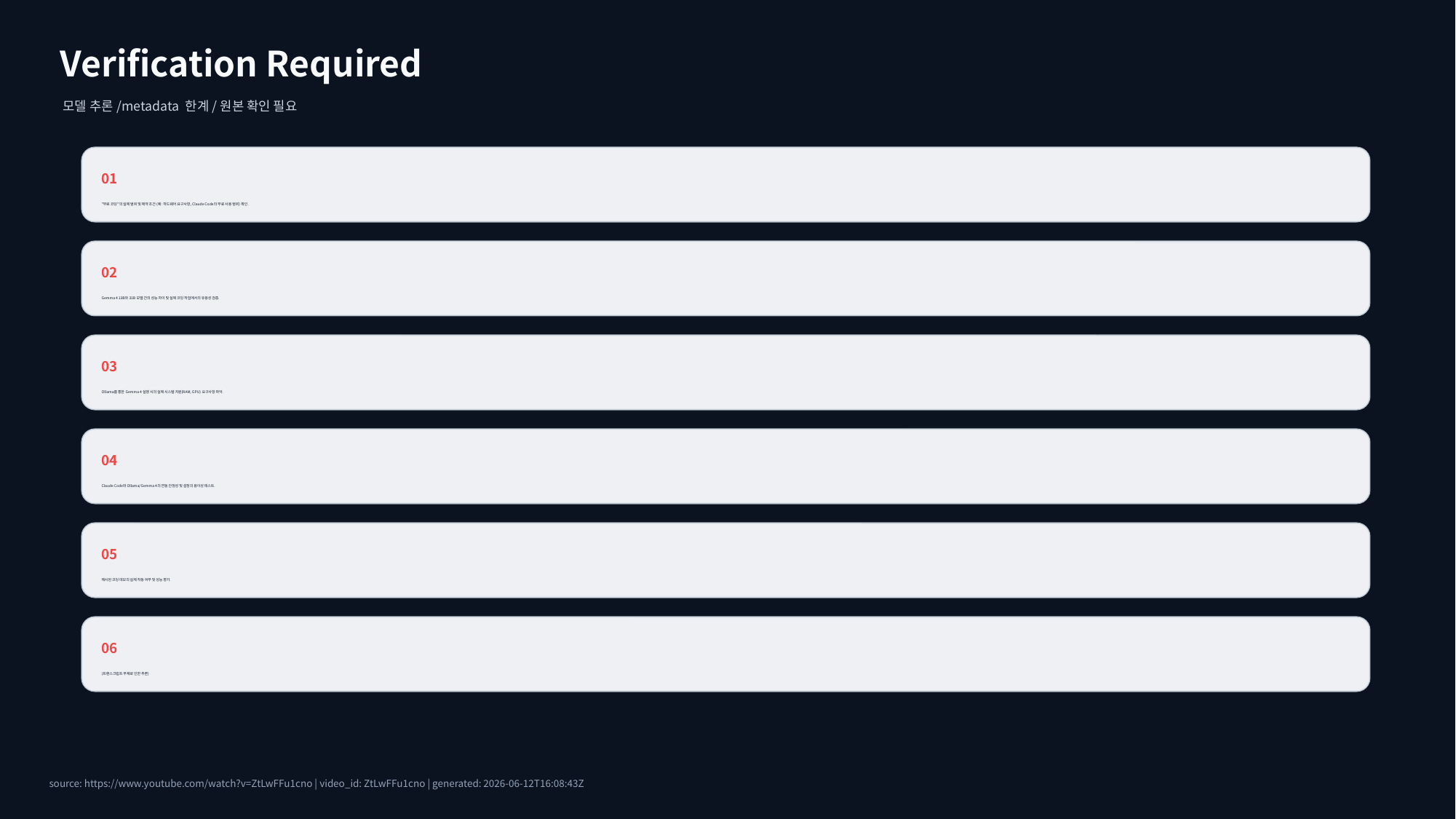

Verification Required
모델 추론/metadata 한계/원본 확인 필요

01
"무료 코딩"의 실제 범위 및 제약 조건 (예: 하드웨어 요구사항, Claude Code의 무료 사용 범위) 확인.

02
Gemma 4 13B와 31B 모델 간의 성능 차이 및 실제 코딩 작업에서의 유용성 검증.

03
Ollama를 통한 Gemma 4 실행 시의 실제 시스템 자원(RAM, GPU) 요구사항 파악.

04
Claude Code와 Ollama/Gemma 4의 연동 안정성 및 설정의 용이성 테스트.

05
제시된 코딩 데모의 실제 작동 여부 및 성능 평가.

06
(트랜스크립트 부재로 인한 추론)
source: https://www.youtube.com/watch?v=ZtLwFFu1cno | video_id: ZtLwFFu1cno | generated: 2026-06-12T16:08:43Z